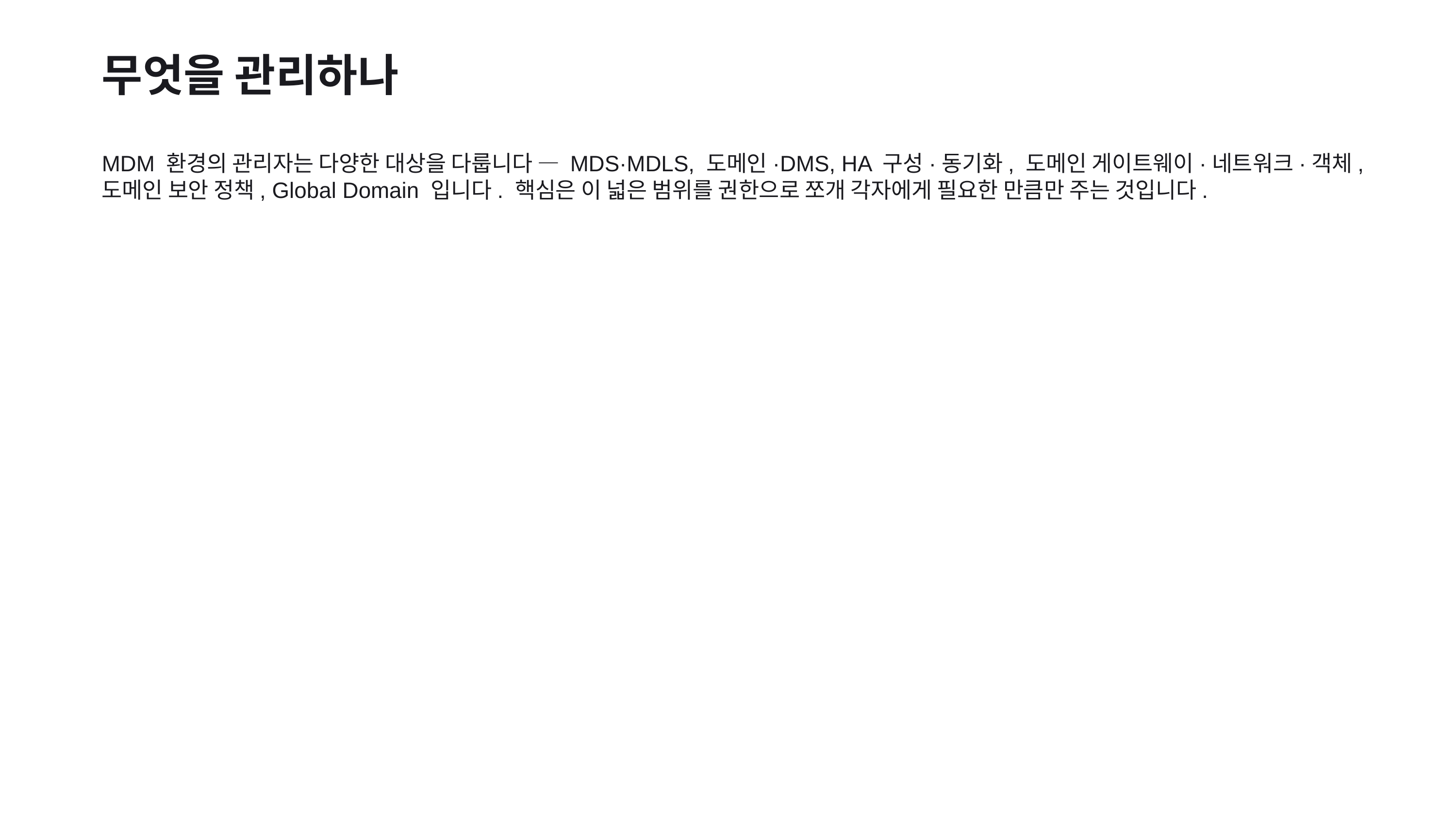

무엇을 관리하나
MDM 환경의 관리자는 다양한 대상을 다룹니다 — MDS·MDLS, 도메인·DMS, HA 구성·동기화, 도메인 게이트웨이·네트워크·객체, 도메인 보안 정책, Global Domain 입니다. 핵심은 이 넓은 범위를 권한으로 쪼개 각자에게 필요한 만큼만 주는 것입니다.